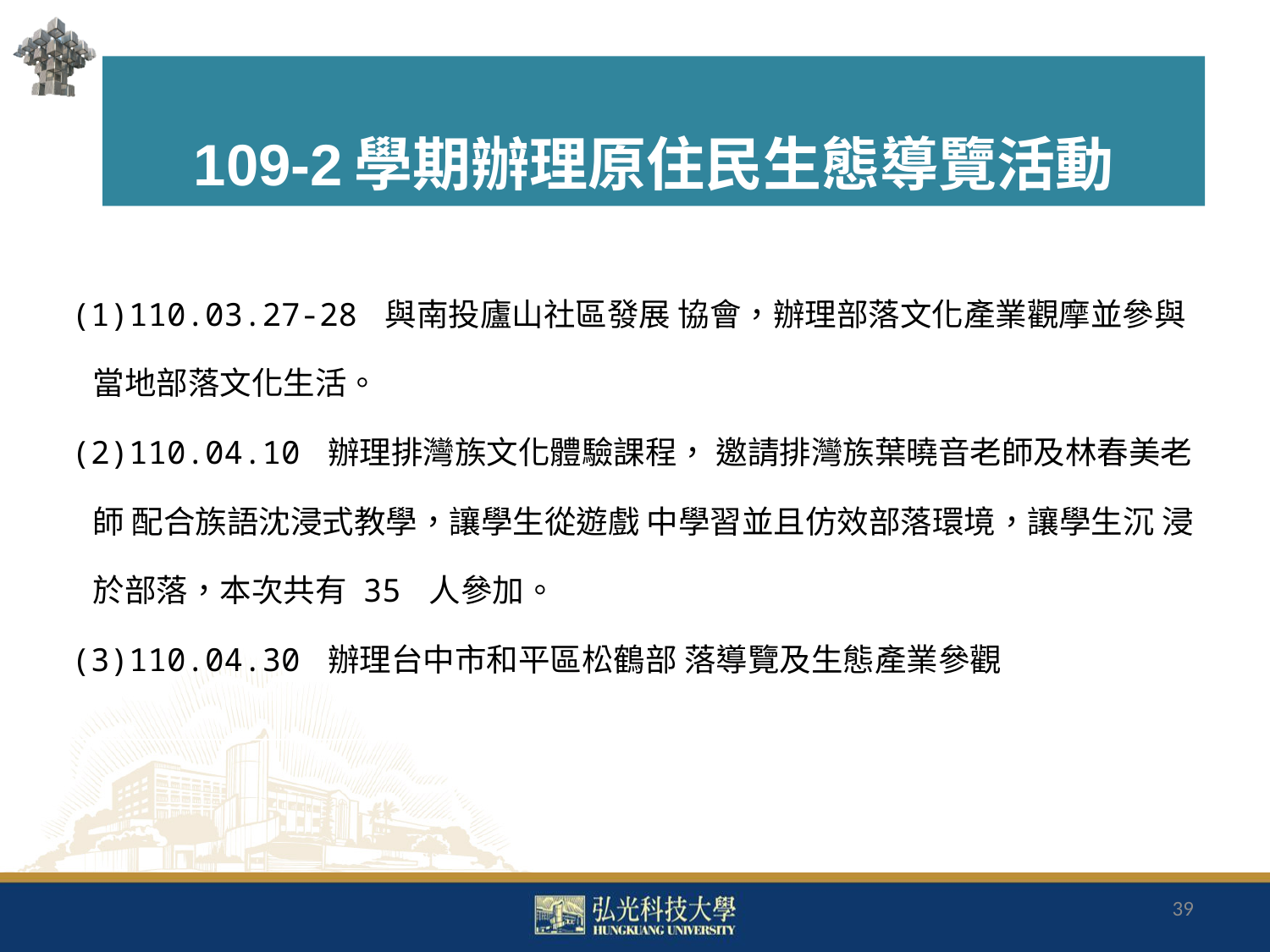

109-2學期辦理原住民生態導覽活動
| (1)110.03.27-28 與南投廬山社區發展 協會，辦理部落文化產業觀摩並參與 當地部落文化生活。 (2)110.04.10 辦理排灣族文化體驗課程， 邀請排灣族葉曉音老師及林春美老師 配合族語沈浸式教學，讓學生從遊戲 中學習並且仿效部落環境，讓學生沉 浸於部落，本次共有 35 人參加。 (3)110.04.30 辦理台中市和平區松鶴部 落導覽及生態產業參觀 |
| --- |
39